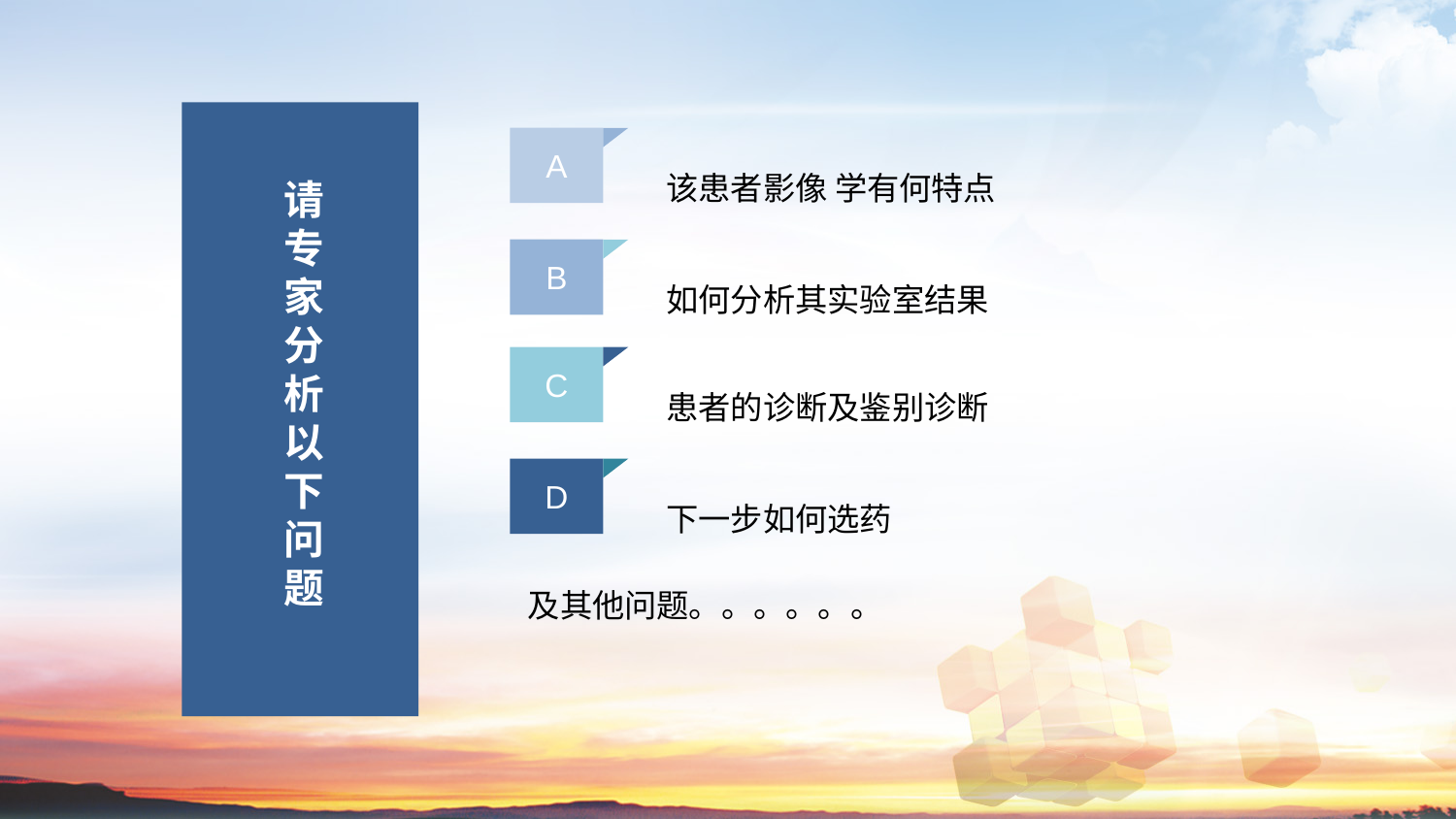

A
该患者影像 学有何特点
请专家分析以下问题

B
如何分析其实验室结果

C
患者的诊断及鉴别诊断

D
下一步如何选药
及其他问题。。。。。。